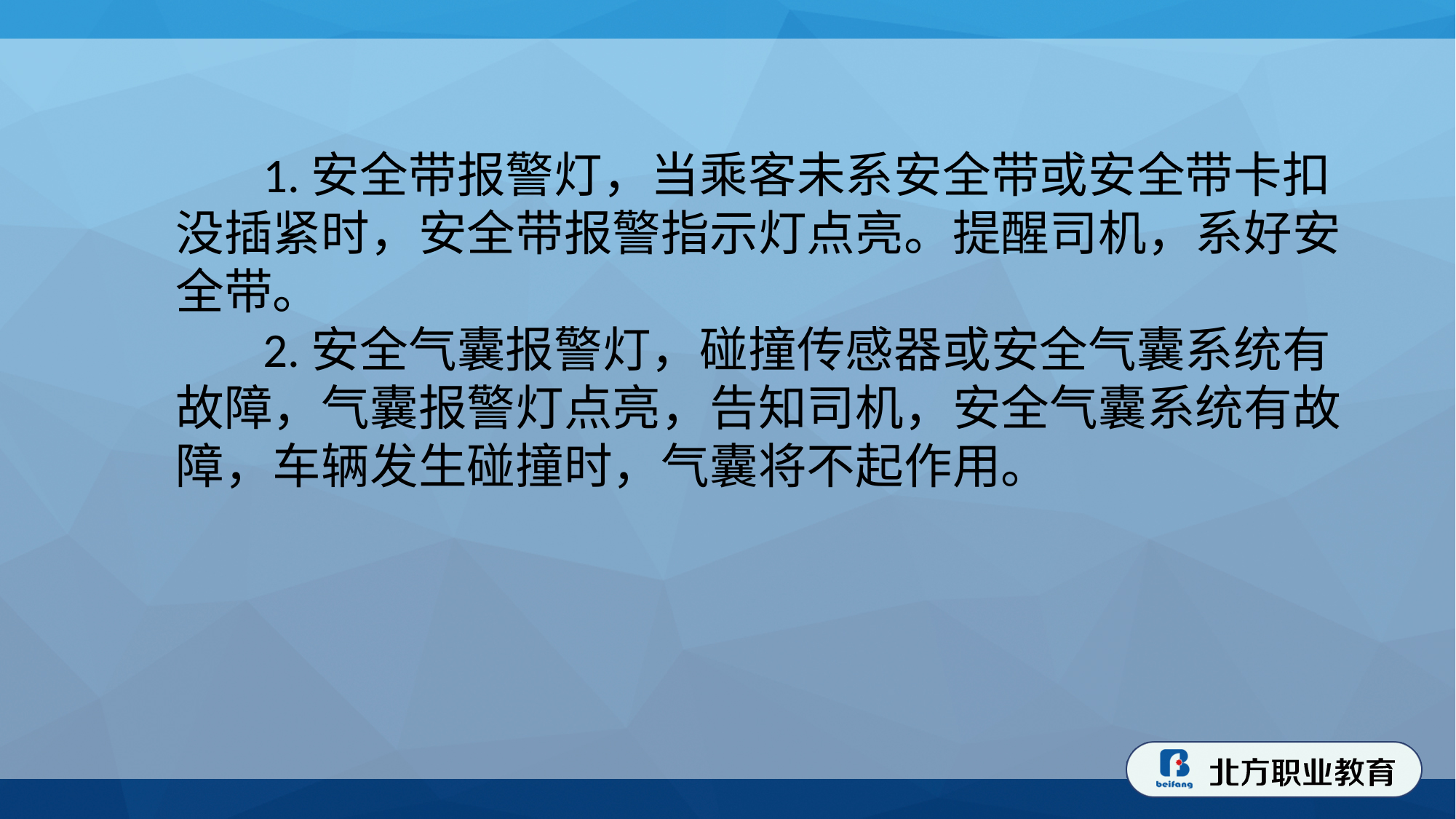

1.安全带报警灯，当乘客未系安全带或安全带卡扣没插紧时，安全带报警指示灯点亮。提醒司机，系好安全带。
        2.安全气囊报警灯，碰撞传感器或安全气囊系统有故障，气囊报警灯点亮，告知司机，安全气囊系统有故障，车辆发生碰撞时，气囊将不起作用。